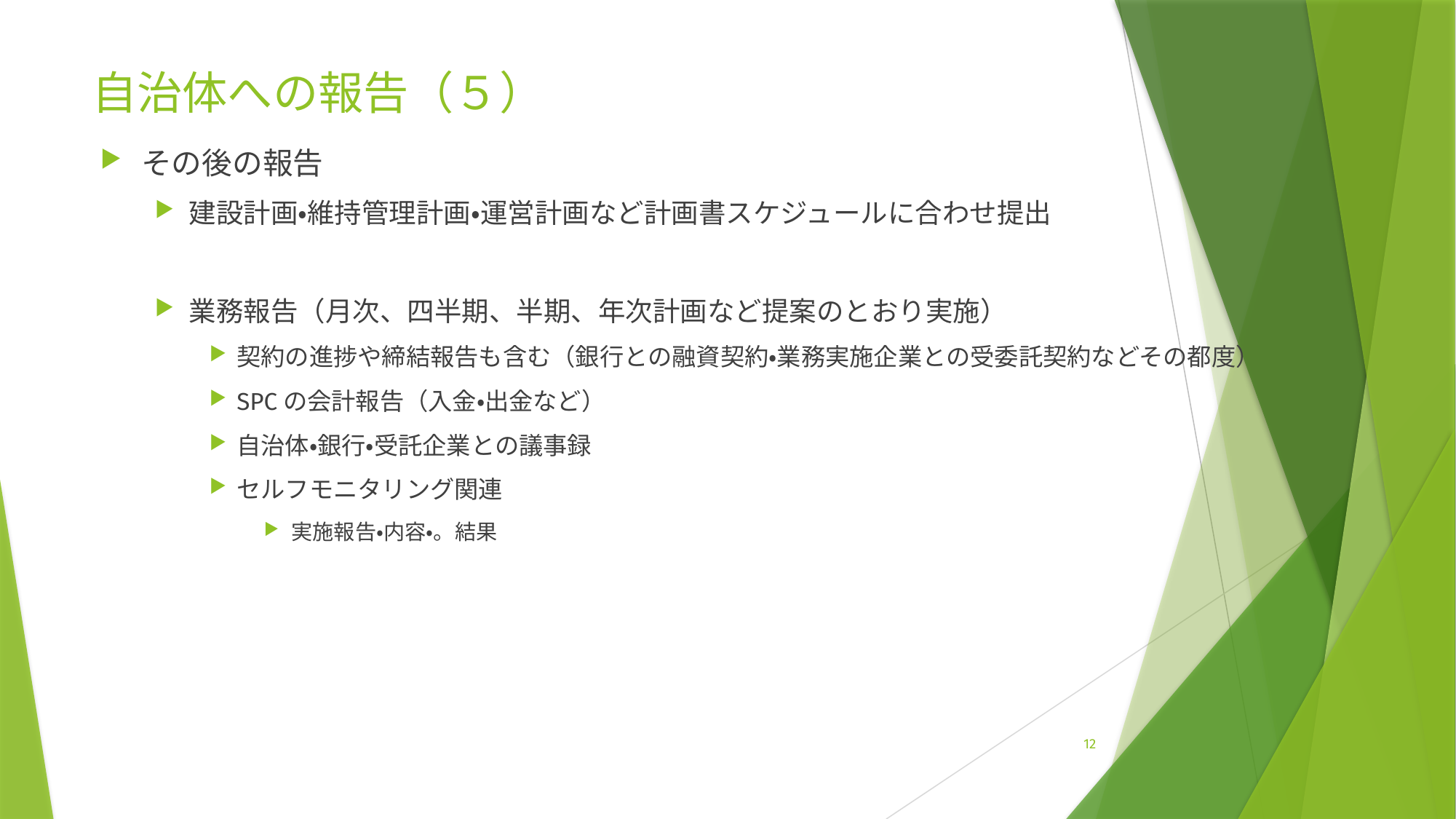

# 自治体への報告（５）
その後の報告
建設計画・維持管理計画・運営計画など計画書スケジュールに合わせ提出

業務報告（月次、四半期、半期、年次計画など提案のとおり実施）
契約の進捗や締結報告も含む（銀行との融資契約・業務実施企業との受委託契約などその都度）
SPCの会計報告（入金・出金など）
自治体・銀行・受託企業との議事録
セルフモニタリング関連
実施報告・内容・。結果

12